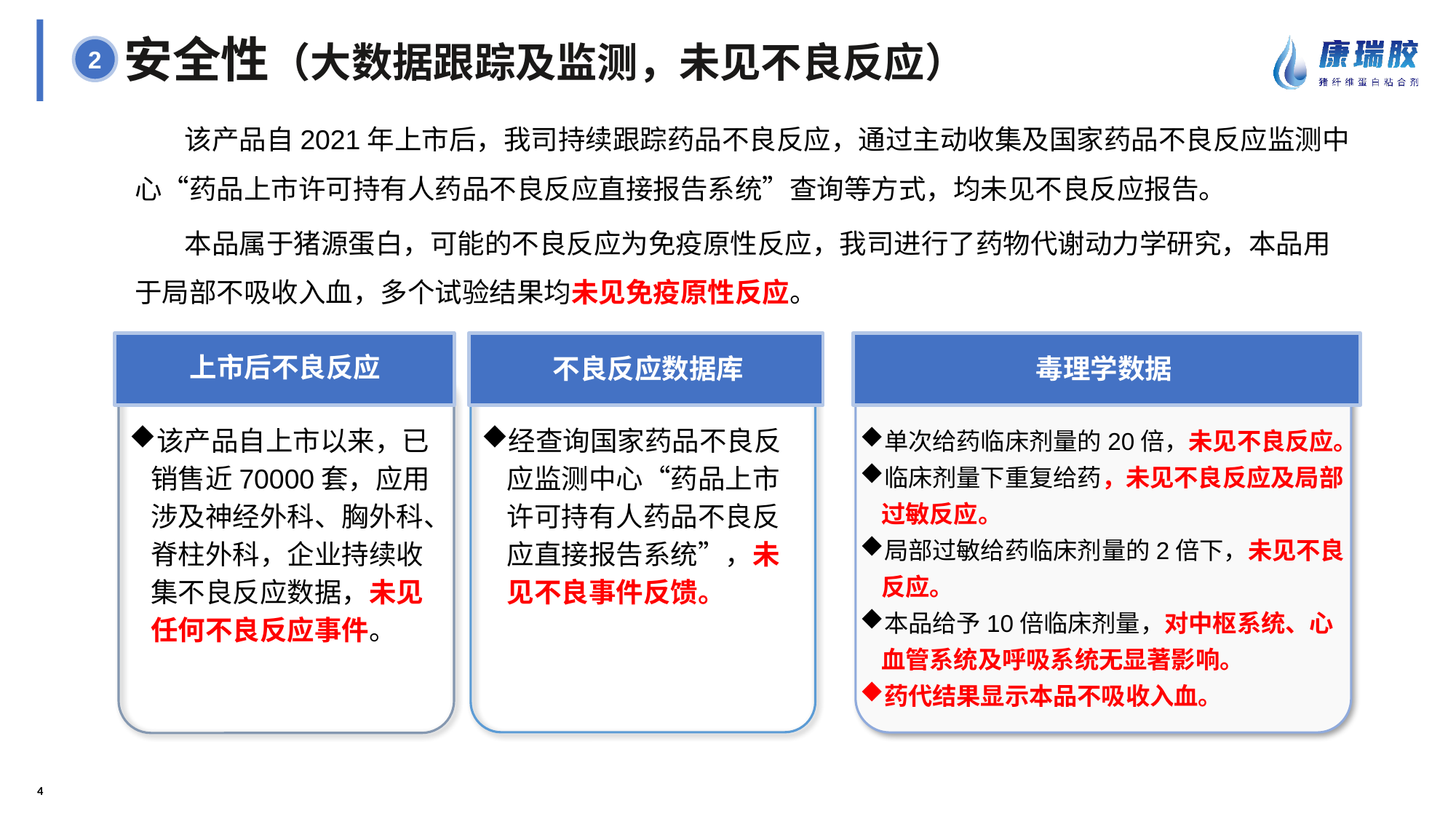

# 安全性（大数据跟踪及监测，未见不良反应）
2
       该产品自2021年上市后，我司持续跟踪药品不良反应，通过主动收集及国家药品不良反应监测中心“药品上市许可持有人药品不良反应直接报告系统”查询等方式，均未见不良反应报告。
       本品属于猪源蛋白，可能的不良反应为免疫原性反应，我司进行了药物代谢动力学研究，本品用于局部不吸收入血，多个试验结果均未见免疫原性反应。

不良反应数据库

毒理学数据

上市后不良反应
该产品自上市以来，已销售近70000套，应用涉及神经外科、胸外科、脊柱外科，企业持续收集不良反应数据，未见任何不良反应事件。不
单次给药临床剂量的20倍，未见不良反应。
临床剂量下重复给药，未见不良反应及局部过敏反应。
局部过敏给药临床剂量的2倍下，未见不良反应。
本品给予10倍临床剂量，对中枢系统、心血管系统及呼吸系统无显著影响。
药代结果显示本品不吸收入血。
经查询国家药品不良反应监测中心“药品上市许可持有人药品不良反应直接报告系统”，未见不良事件反馈。
4